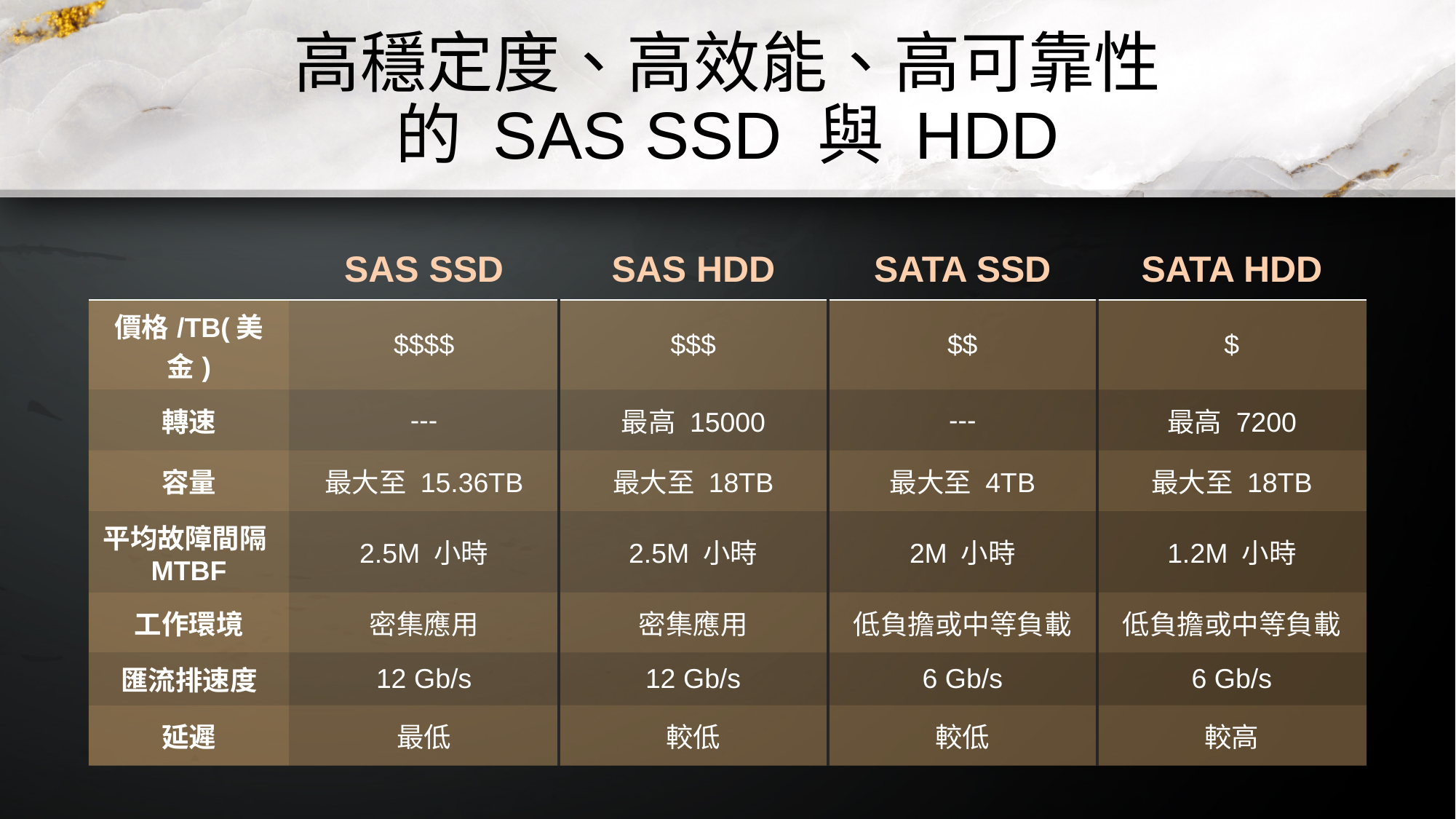

# 高穩定度、高效能、高可靠性 的 SAS SSD 與 HDD
|  | SAS SSD | SAS HDD | SATA SSD | SATA HDD |
| --- | --- | --- | --- | --- |
| 價格/TB(美金) | $$$$ | $$$ | $$ | $ |
| 轉速 | --- | 最高 15000 | --- | 最高 7200 |
| 容量 | 最大至 15.36TB | 最大至 18TB | 最大至 4TB | 最大至 18TB |
| 平均故障間隔MTBF | 2.5M 小時 | 2.5M 小時 | 2M 小時 | 1.2M 小時 |
| 工作環境 | 密集應用 | 密集應用 | 低負擔或中等負載 | 低負擔或中等負載 |
| 匯流排速度 | 12 Gb/s | 12 Gb/s | 6 Gb/s | 6 Gb/s |
| 延遲 | 最低 | 較低 | 較低 | 較高 |